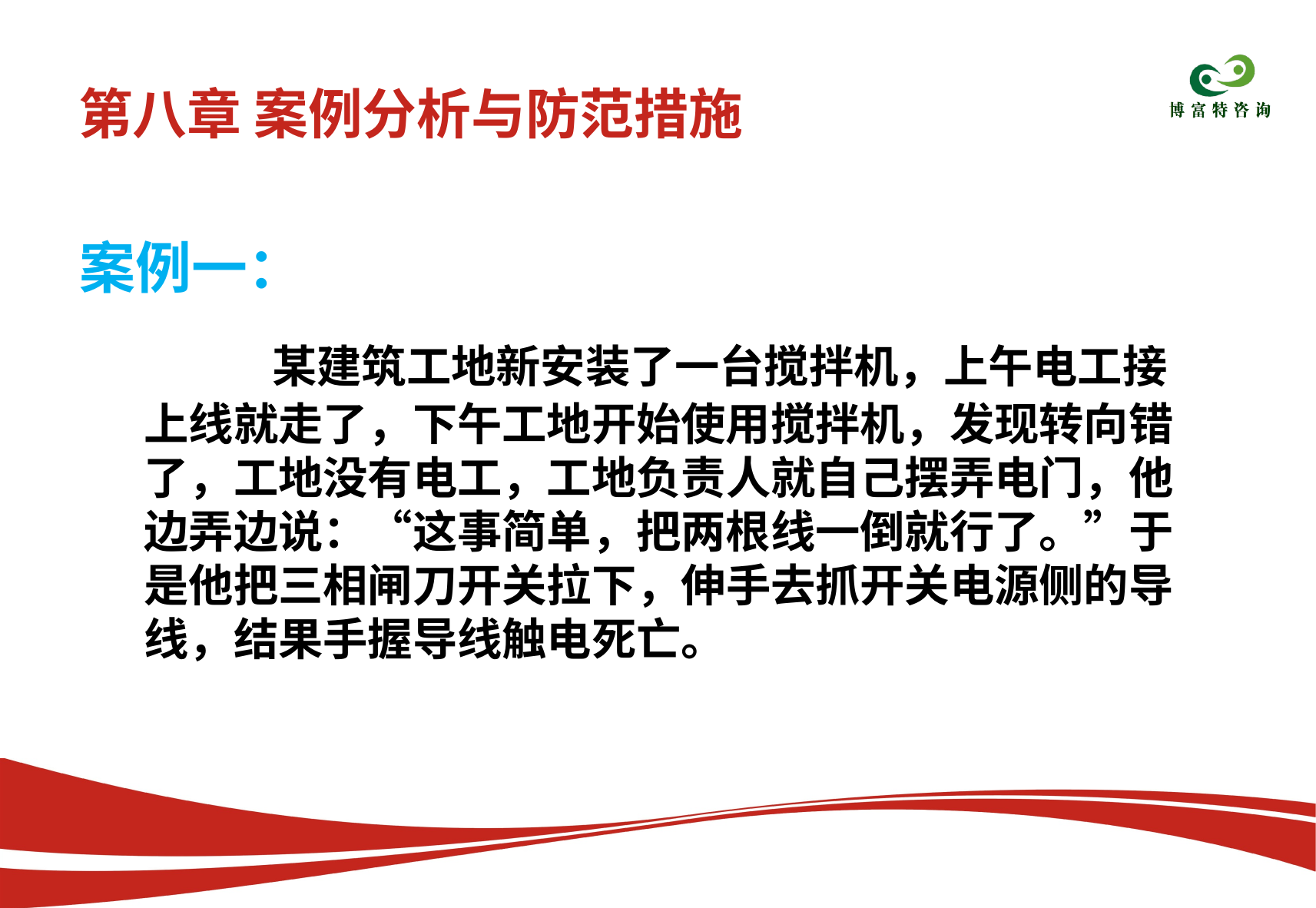

64
# 第八章 案例分析与防范措施
案例一：
　　某建筑工地新安装了一台搅拌机，上午电工接上线就走了，下午工地开始使用搅拌机，发现转向错了，工地没有电工，工地负责人就自己摆弄电门，他边弄边说：“这事简单，把两根线一倒就行了。”于是他把三相闸刀开关拉下，伸手去抓开关电源侧的导线，结果手握导线触电死亡。